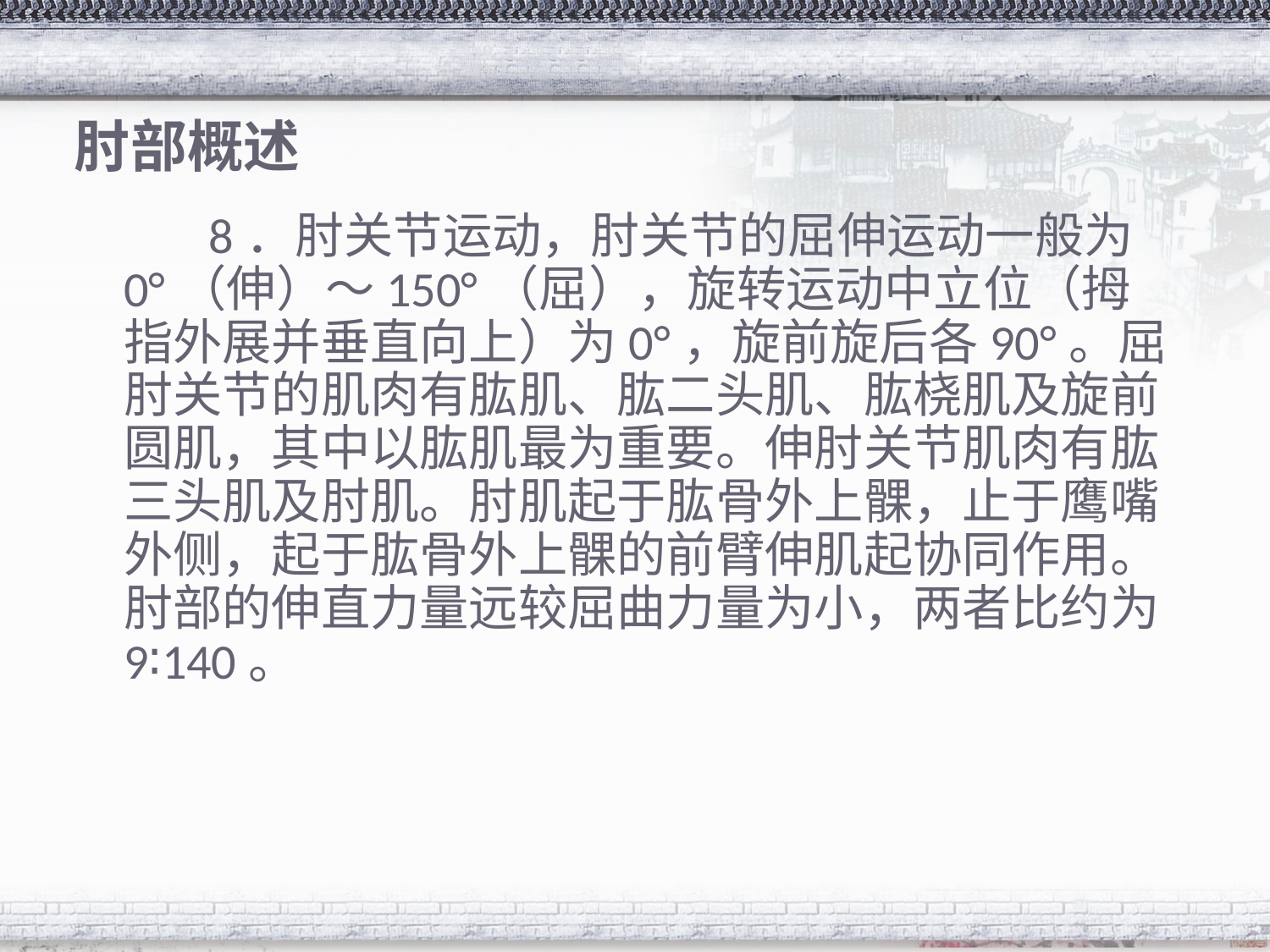

# 肘部概述
            8．肘关节运动，肘关节的屈伸运动一般为0°（伸）～150°（屈），旋转运动中立位（拇指外展并垂直向上）为0°，旋前旋后各90°。屈肘关节的肌肉有肱肌、肱二头肌、肱桡肌及旋前圆肌，其中以肱肌最为重要。伸肘关节肌肉有肱三头肌及肘肌。肘肌起于肱骨外上髁，止于鹰嘴外侧，起于肱骨外上髁的前臂伸肌起协同作用。肘部的伸直力量远较屈曲力量为小，两者比约为9∶140。